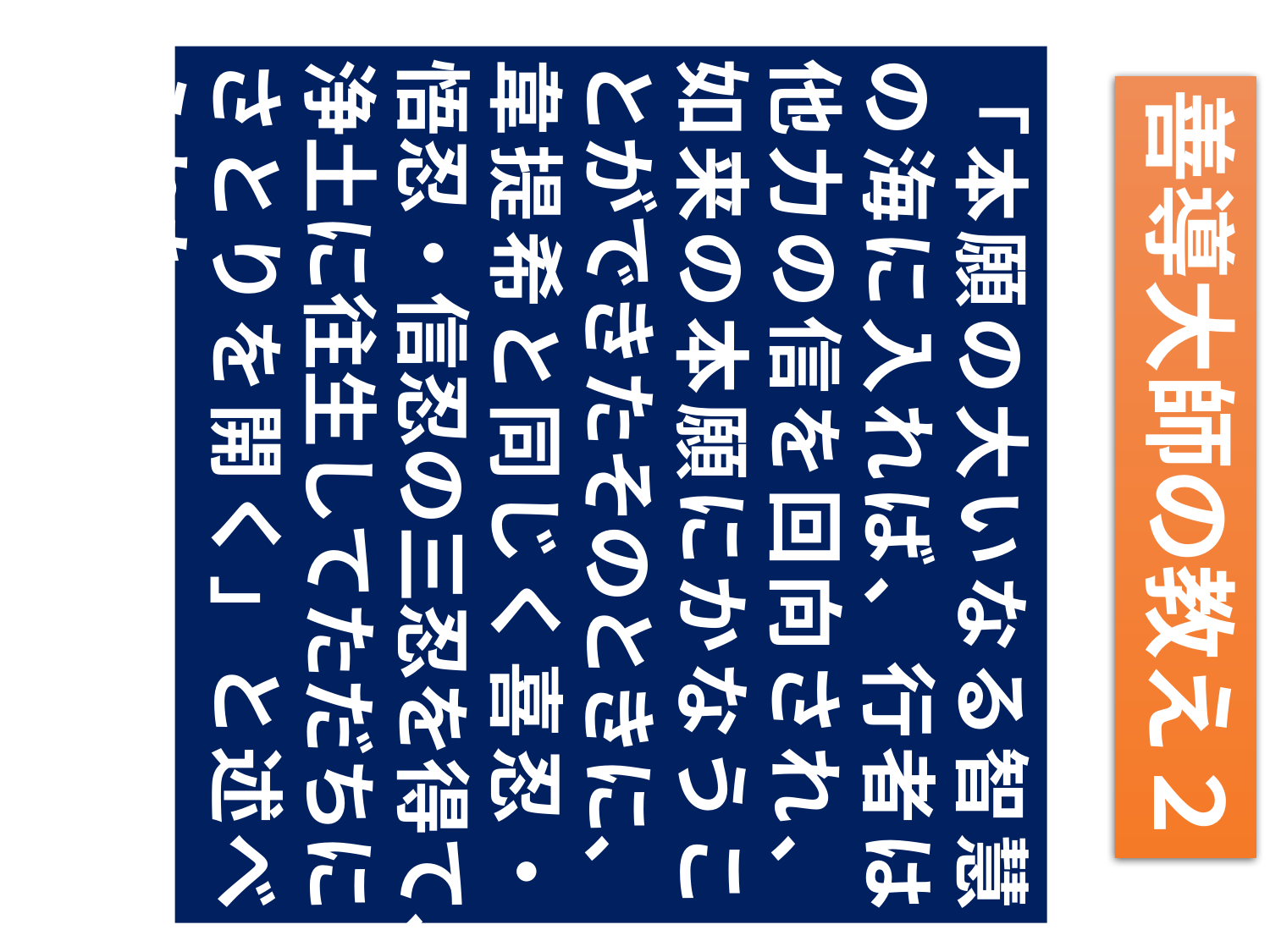

「本願の大いなる智慧の海に入れば、行者は他力の信を回向され、如来の本願にかなうことができたそのときに、韋提希と同じく喜忍・悟忍・信忍の三忍を得て、浄土に往生してただちにさとりを開く」と述べられた。
善導大師の教え２